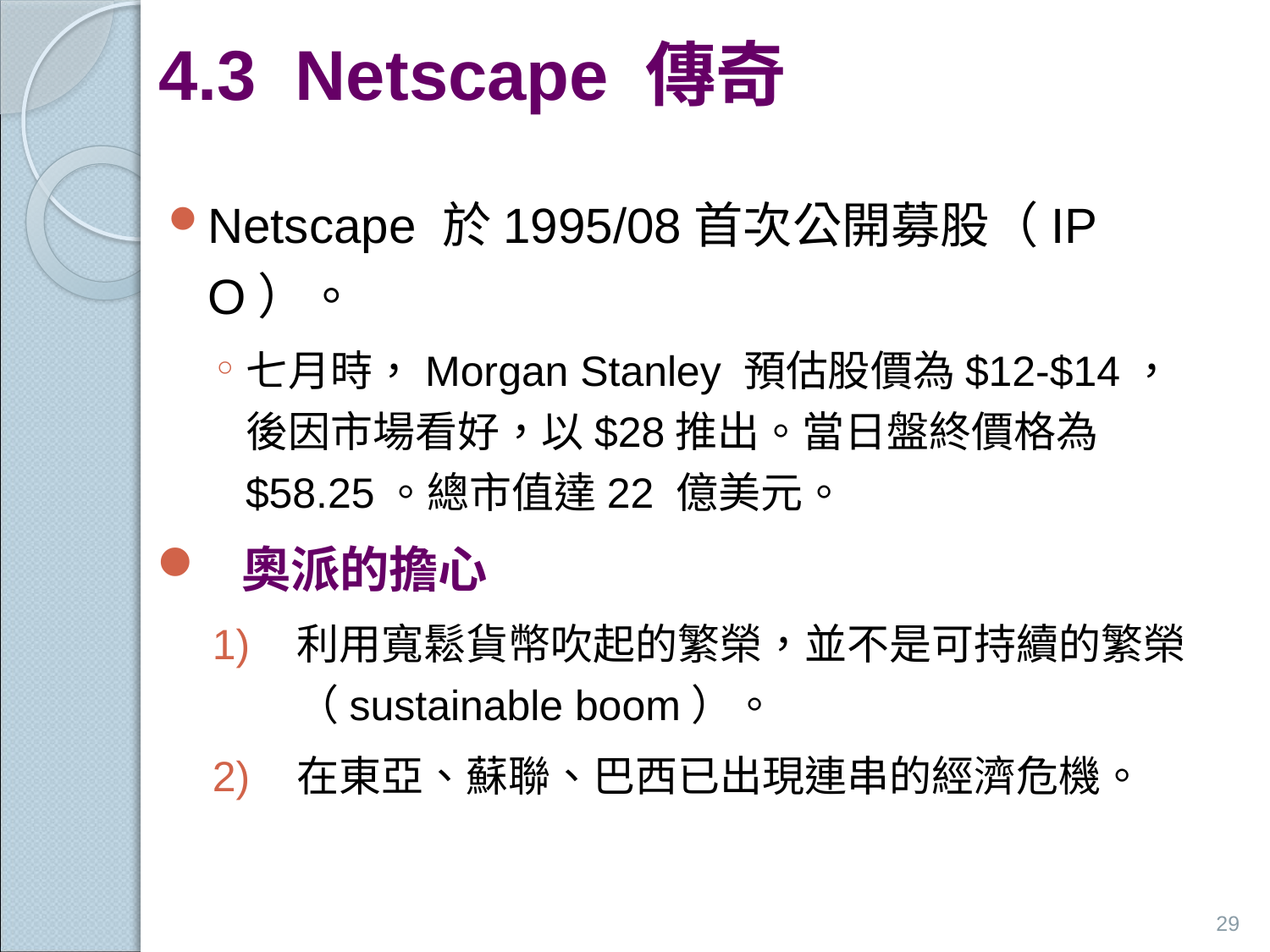

# 4.3  Netscape 傳奇
Netscape 於1995/08首次公開募股（IPO）。
七月時，Morgan Stanley 預估股價為$12-$14，後因市場看好，以$28推出。當日盤終價格為 $58.25。總市值達22 億美元。
奧派的擔心
利用寬鬆貨幣吹起的繁榮，並不是可持續的繁榮（sustainable boom）。
在東亞、蘇聯、巴西已出現連串的經濟危機。
29